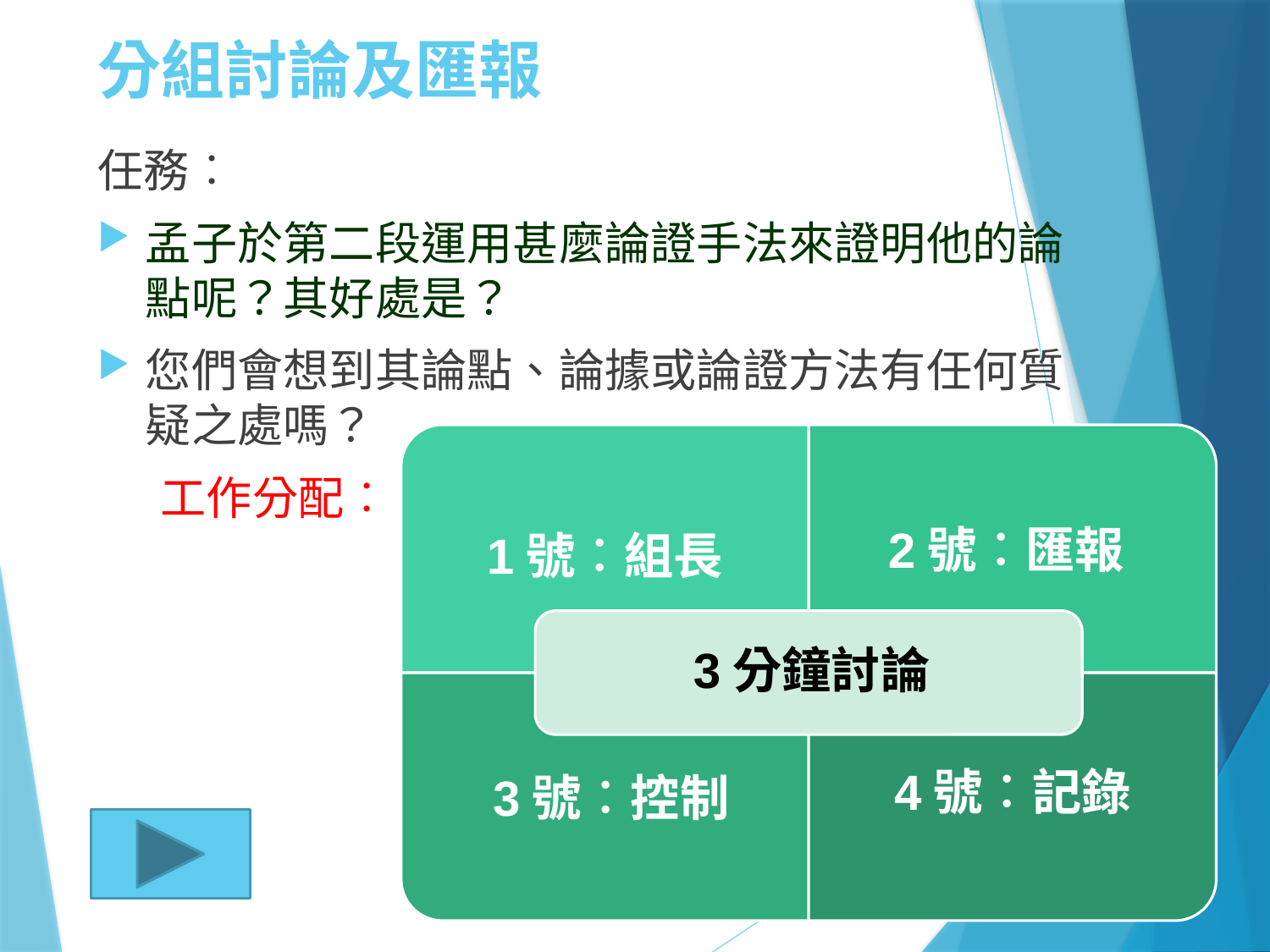

# 分組討論及匯報
任務︰
孟子於第二段運用甚麼論證手法來證明他的論點呢？其好處是？
您們會想到其論點、論據或論證方法有任何質疑之處嗎？
     工作分配︰

1號︰組長
2號︰匯報
3號︰控制
4號︰記錄
3分鐘討論